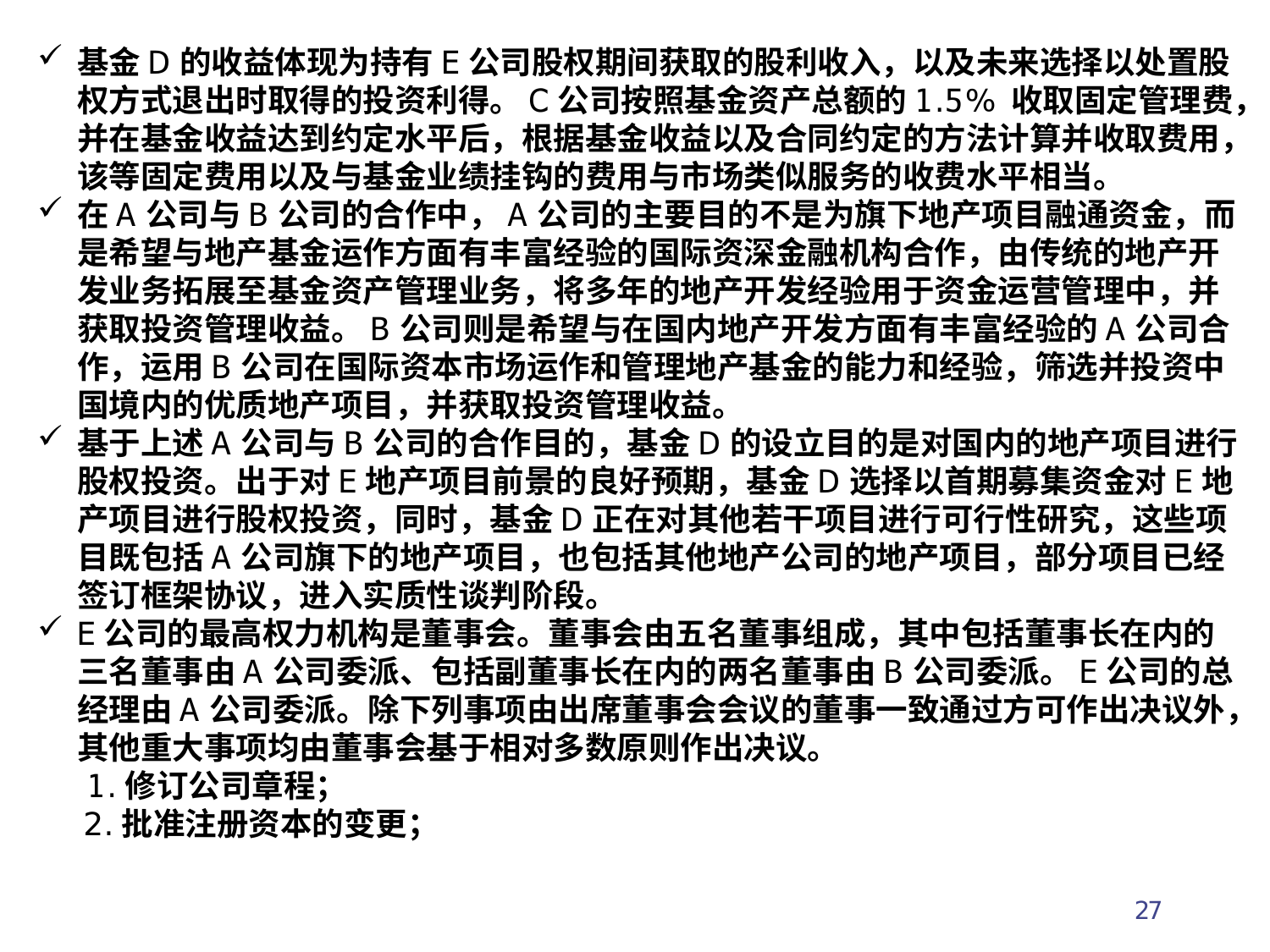

基金D的收益体现为持有E公司股权期间获取的股利收入，以及未来选择以处置股权方式退出时取得的投资利得。C公司按照基金资产总额的1.5%收取固定管理费，并在基金收益达到约定水平后，根据基金收益以及合同约定的方法计算并收取费用，该等固定费用以及与基金业绩挂钩的费用与市场类似服务的收费水平相当。
在A公司与B公司的合作中，A公司的主要目的不是为旗下地产项目融通资金，而是希望与地产基金运作方面有丰富经验的国际资深金融机构合作，由传统的地产开发业务拓展至基金资产管理业务，将多年的地产开发经验用于资金运营管理中，并获取投资管理收益。B公司则是希望与在国内地产开发方面有丰富经验的A公司合作，运用B公司在国际资本市场运作和管理地产基金的能力和经验，筛选并投资中国境内的优质地产项目，并获取投资管理收益。
基于上述A公司与B公司的合作目的，基金D的设立目的是对国内的地产项目进行股权投资。出于对E地产项目前景的良好预期，基金D选择以首期募集资金对E地产项目进行股权投资，同时，基金D正在对其他若干项目进行可行性研究，这些项目既包括A公司旗下的地产项目，也包括其他地产公司的地产项目，部分项目已经签订框架协议，进入实质性谈判阶段。
E公司的最高权力机构是董事会。董事会由五名董事组成，其中包括董事长在内的三名董事由A公司委派、包括副董事长在内的两名董事由B公司委派。E公司的总经理由A公司委派。除下列事项由出席董事会会议的董事一致通过方可作出决议外，其他重大事项均由董事会基于相对多数原则作出决议。
     1.修订公司章程；
     2.批准注册资本的变更；
27